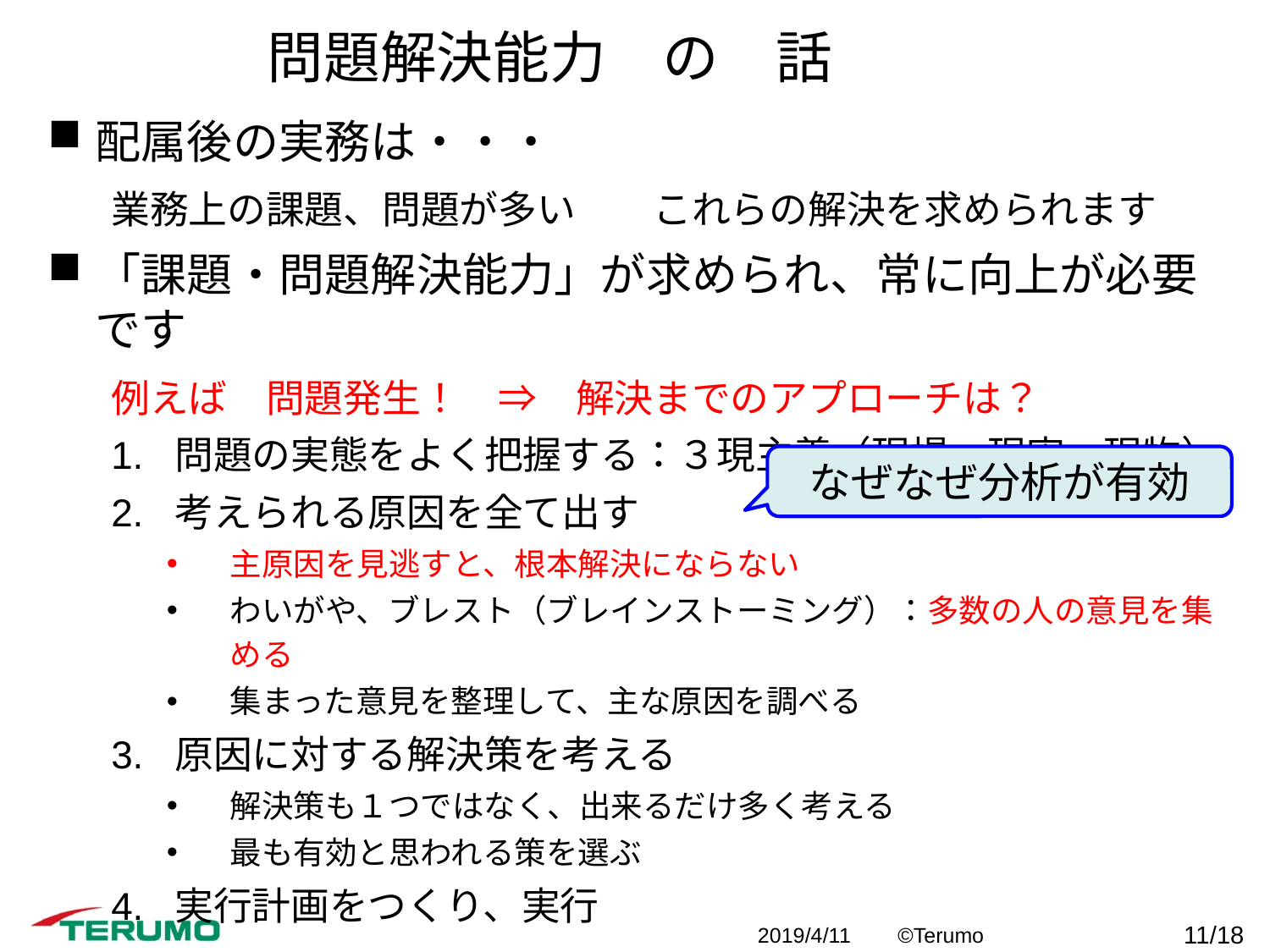

# 問題解決能力　の　話
配属後の実務は・・・
業務上の課題、問題が多い　　これらの解決を求められます
「課題・問題解決能力」が求められ、常に向上が必要です
例えば　問題発生！　⇒　解決までのアプローチは？
問題の実態をよく把握する：３現主義（現場・現実・現物）
考えられる原因を全て出す
主原因を見逃すと、根本解決にならない
わいがや、ブレスト（ブレインストーミング）：多数の人の意見を集める
集まった意見を整理して、主な原因を調べる
原因に対する解決策を考える
解決策も１つではなく、出来るだけ多く考える
最も有効と思われる策を選ぶ
実行計画をつくり、実行
なぜなぜ分析が有効
2019/4/11
©Terumo Corporation